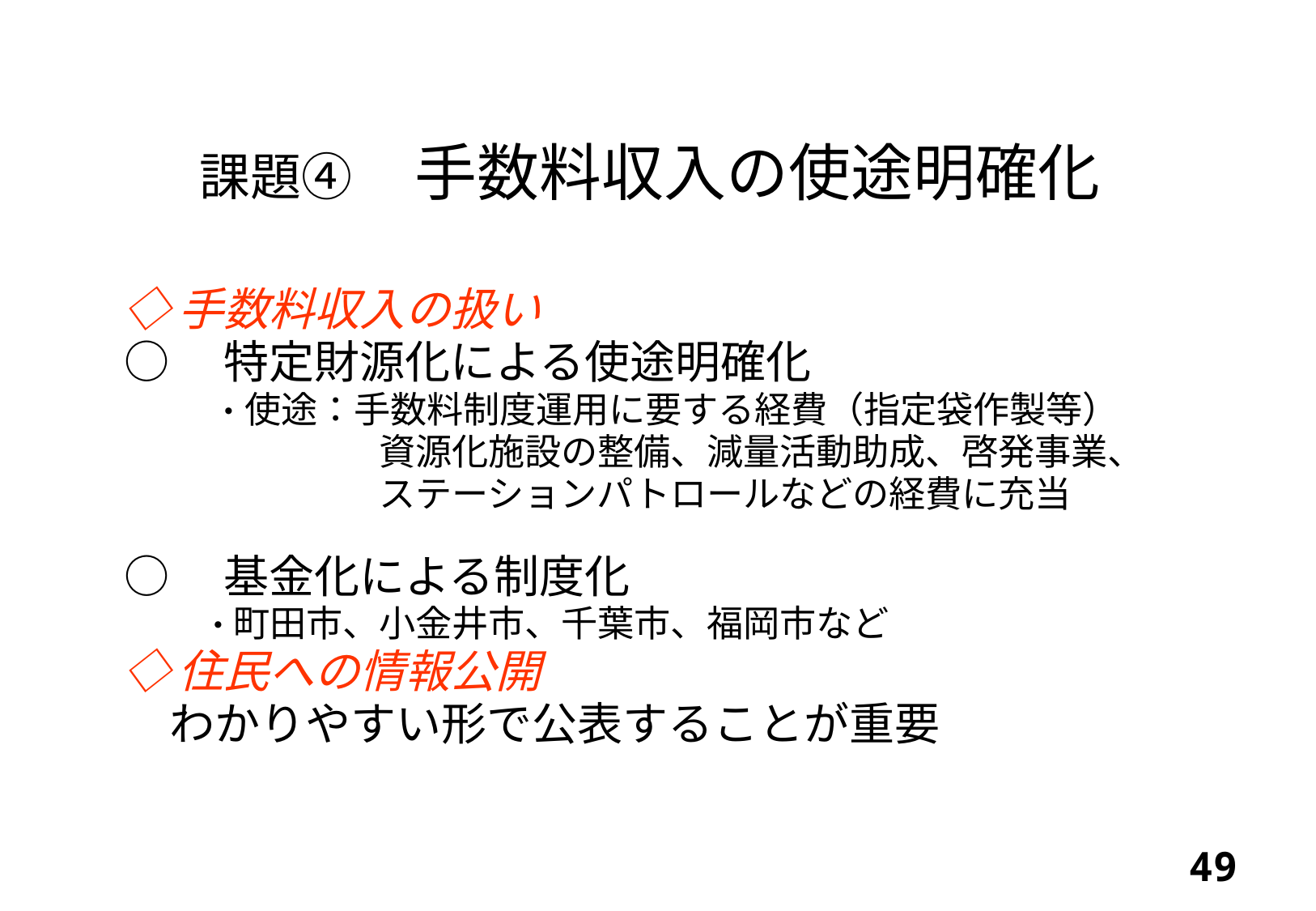

課題④　手数料収入の使途明確化
◇手数料収入の扱い
○　特定財源化による使途明確化
　　 　・使途：手数料制度運用に要する経費（指定袋作製等）
　　　　　　　資源化施設の整備、減量活動助成、啓発事業、
　　　　　　　ステーションパトロールなどの経費に充当
○　基金化による制度化
　　　・町田市、小金井市、千葉市、福岡市など
◇住民への情報公開
　わかりやすい形で公表することが重要

49